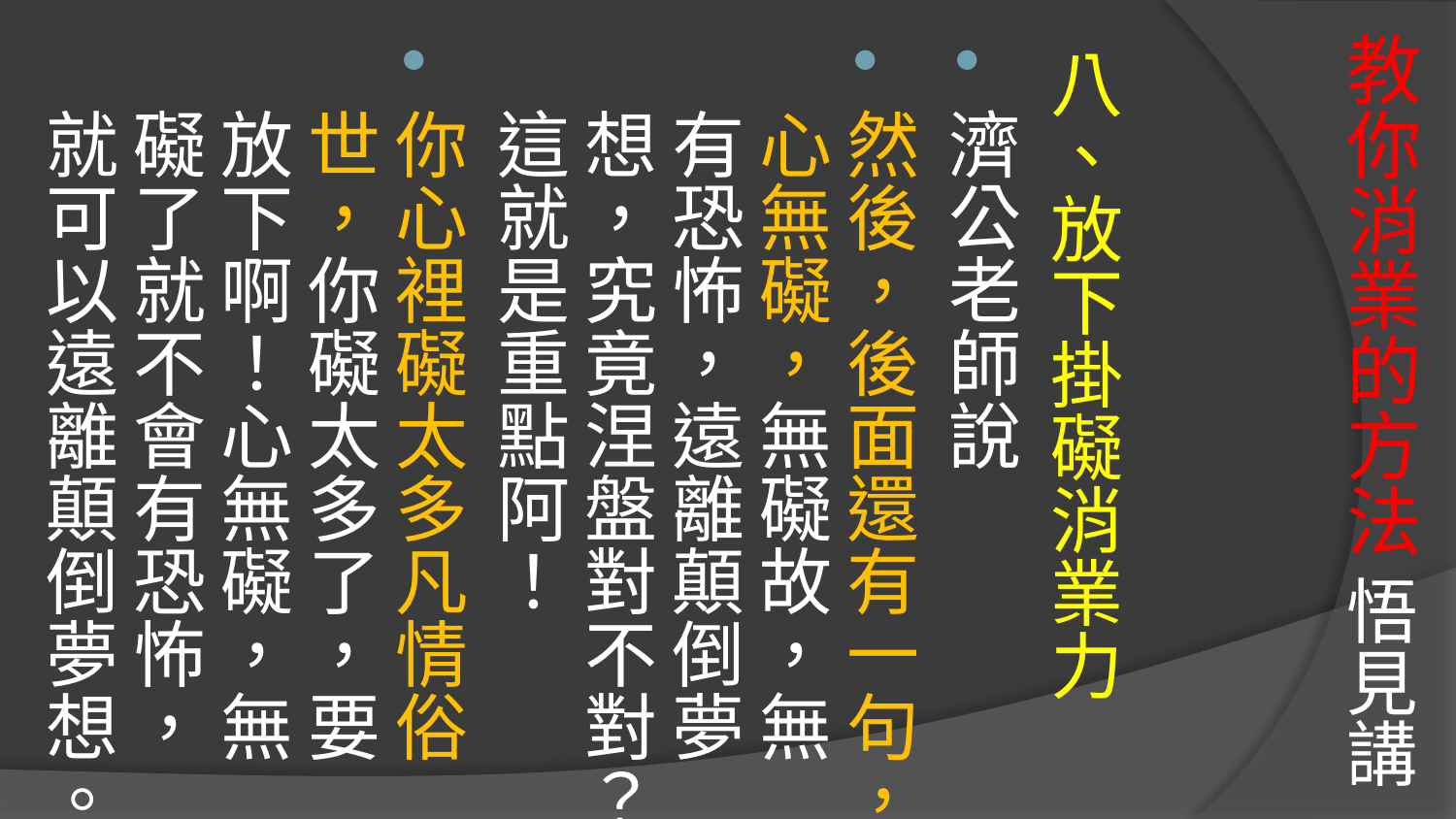

# 教你消業的方法 悟見講
八、放下掛礙消業力
濟公老師說
然後，後面還有一句，心無礙，無礙故，無有恐怖，遠離顛倒夢想，究竟涅盤對不對？這就是重點阿！
你心裡礙太多凡情俗世，你礙太多了，要放下啊！心無礙，無礙了就不會有恐怖，就可以遠離顛倒夢想。